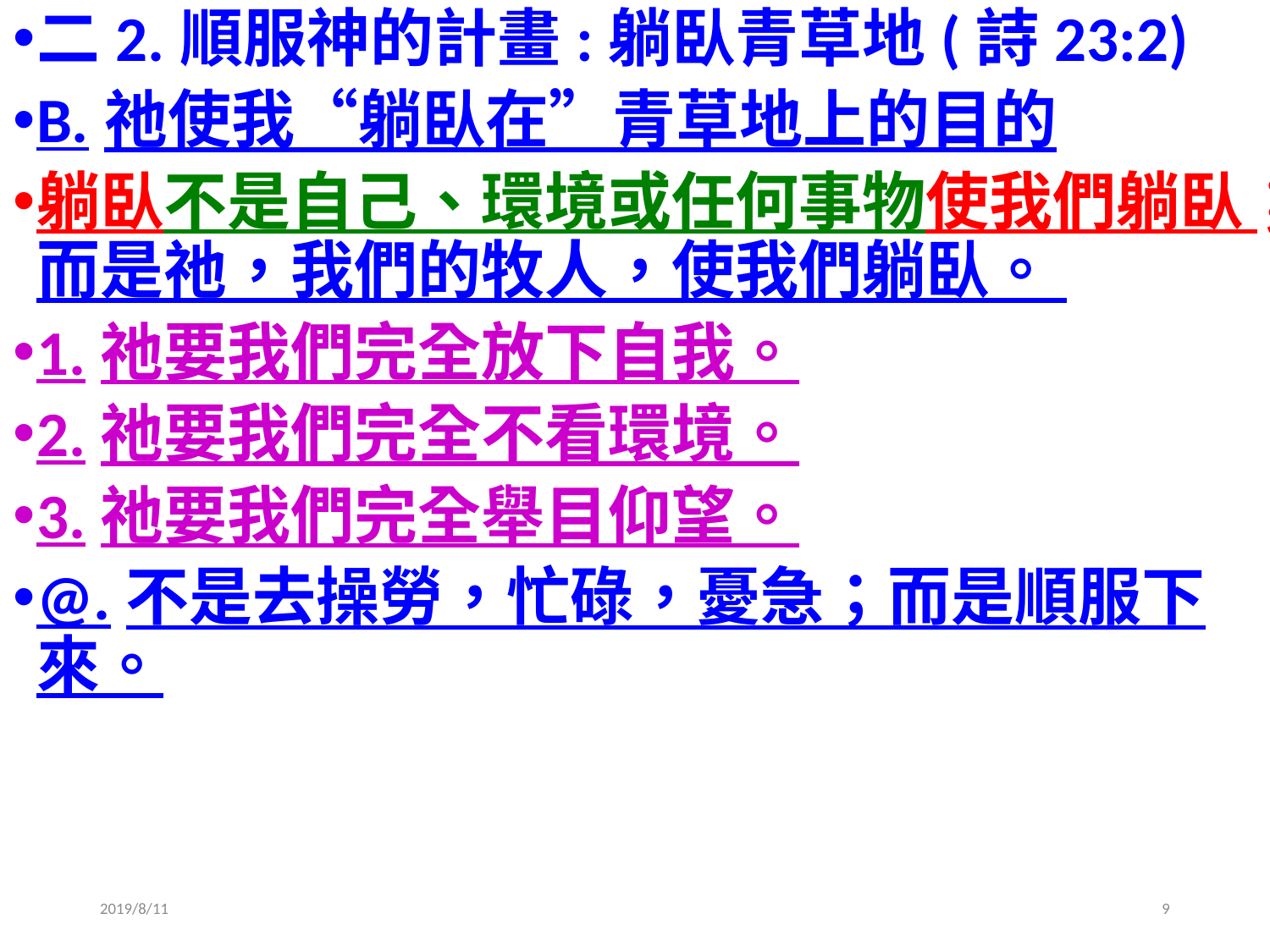

二2.順服神的計畫:躺臥青草地(詩23:2)
B.祂使我“躺臥在”青草地上的目的
躺臥不是自己、環境或任何事物使我們躺臥；而是祂，我們的牧人，使我們躺臥。
1.祂要我們完全放下自我。
2.祂要我們完全不看環境。
3.祂要我們完全舉目仰望。
@.不是去操勞，忙碌，憂急；而是順服下來。

2019/8/11
9